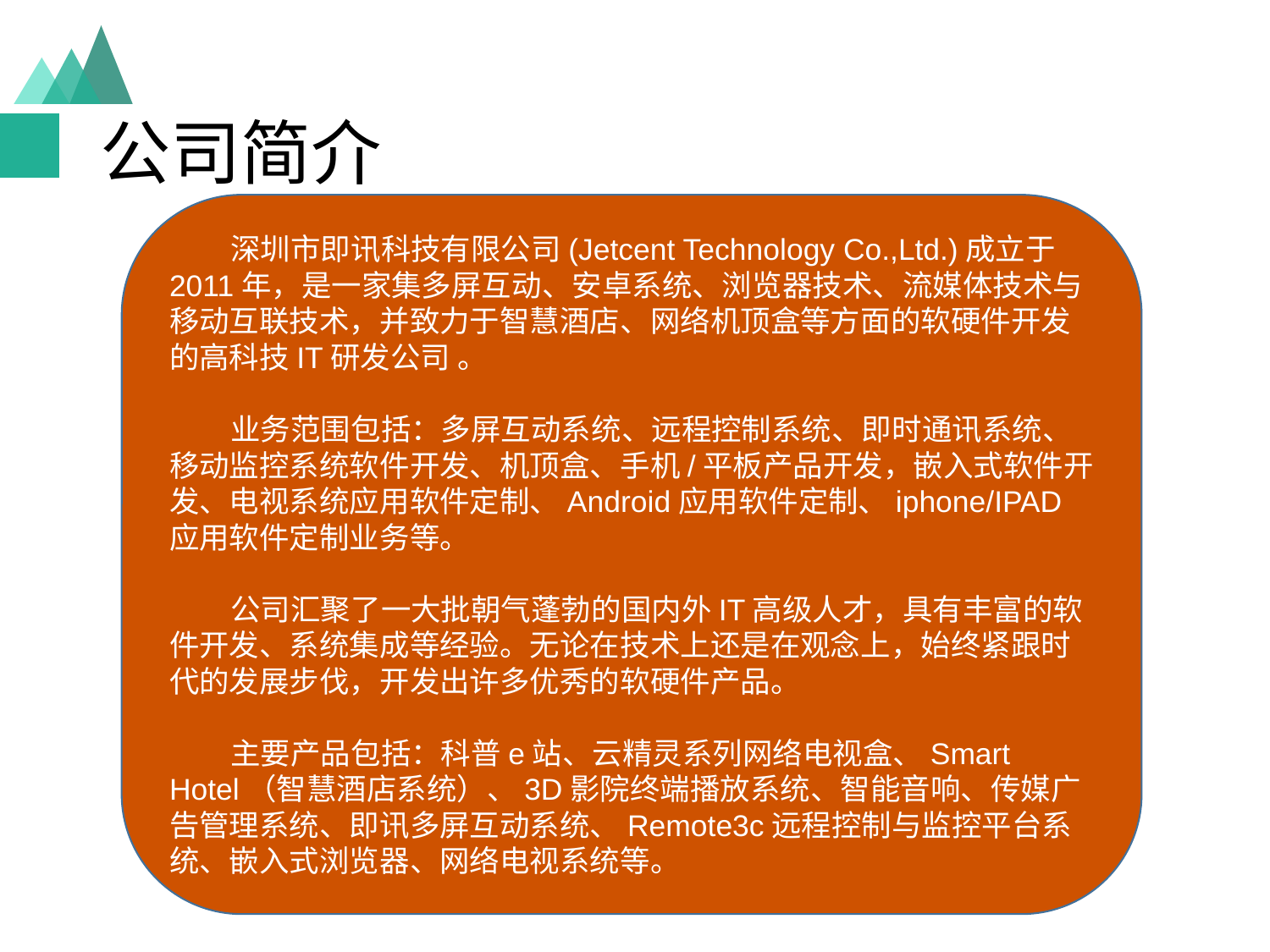

# 公司简介
        深圳市即讯科技有限公司(Jetcent Technology Co.,Ltd.)成立于2011年，是一家集多屏互动、安卓系统、浏览器技术、流媒体技术与移动互联技术，并致力于智慧酒店、网络机顶盒等方面的软硬件开发的高科技IT研发公司 。

        业务范围包括：多屏互动系统、远程控制系统、即时通讯系统、移动监控系统软件开发、机顶盒、手机/平板产品开发，嵌入式软件开发、电视系统应用软件定制、Android应用软件定制、iphone/IPAD应用软件定制业务等。

        公司汇聚了一大批朝气蓬勃的国内外IT高级人才，具有丰富的软件开发、系统集成等经验。无论在技术上还是在观念上，始终紧跟时代的发展步伐，开发出许多优秀的软硬件产品。

        主要产品包括：科普e站、云精灵系列网络电视盒、Smart Hotel（智慧酒店系统）、3D影院终端播放系统、智能音响、传媒广告管理系统、即讯多屏互动系统、Remote3c远程控制与监控平台系统、嵌入式浏览器、网络电视系统等。